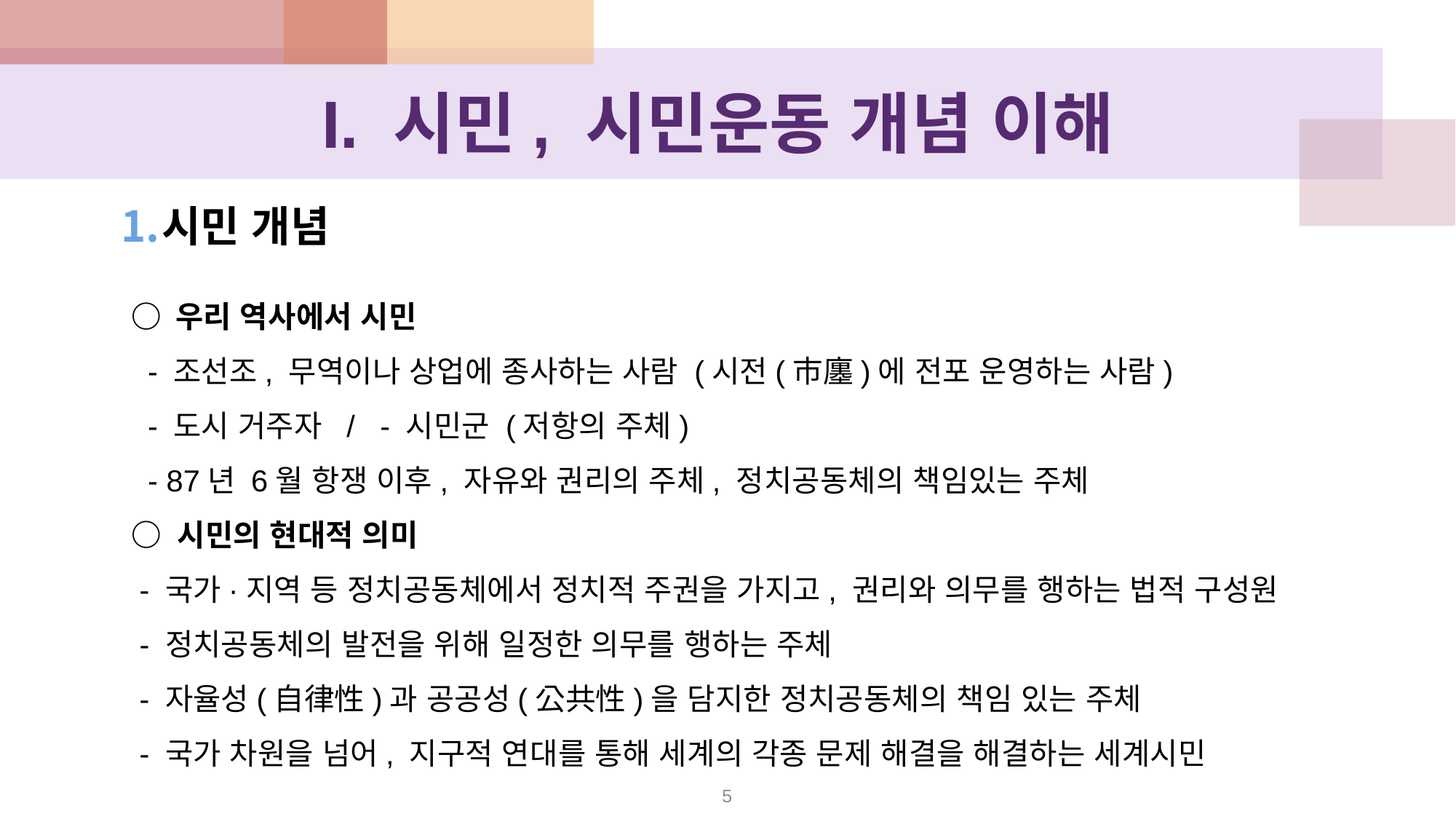

# I. 시민, 시민운동 개념 이해
시민 개념
○ 우리 역사에서 시민
  - 조선조, 무역이나 상업에 종사하는 사람 (시전(市廛)에 전포 운영하는 사람)
  - 도시 거주자  /   - 시민군 (저항의 주체)
  - 87년 6월 항쟁 이후, 자유와 권리의 주체, 정치공동체의 책임있는 주체
○ 시민의 현대적 의미
 - 국가·지역 등 정치공동체에서 정치적 주권을 가지고, 권리와 의무를 행하는 법적 구성원
 - 정치공동체의 발전을 위해 일정한 의무를 행하는 주체
 - 자율성(自律性)과 공공성(公共性)을 담지한 정치공동체의 책임 있는 주체
 - 국가 차원을 넘어, 지구적 연대를 통해 세계의 각종 문제 해결을 해결하는 세계시민
5